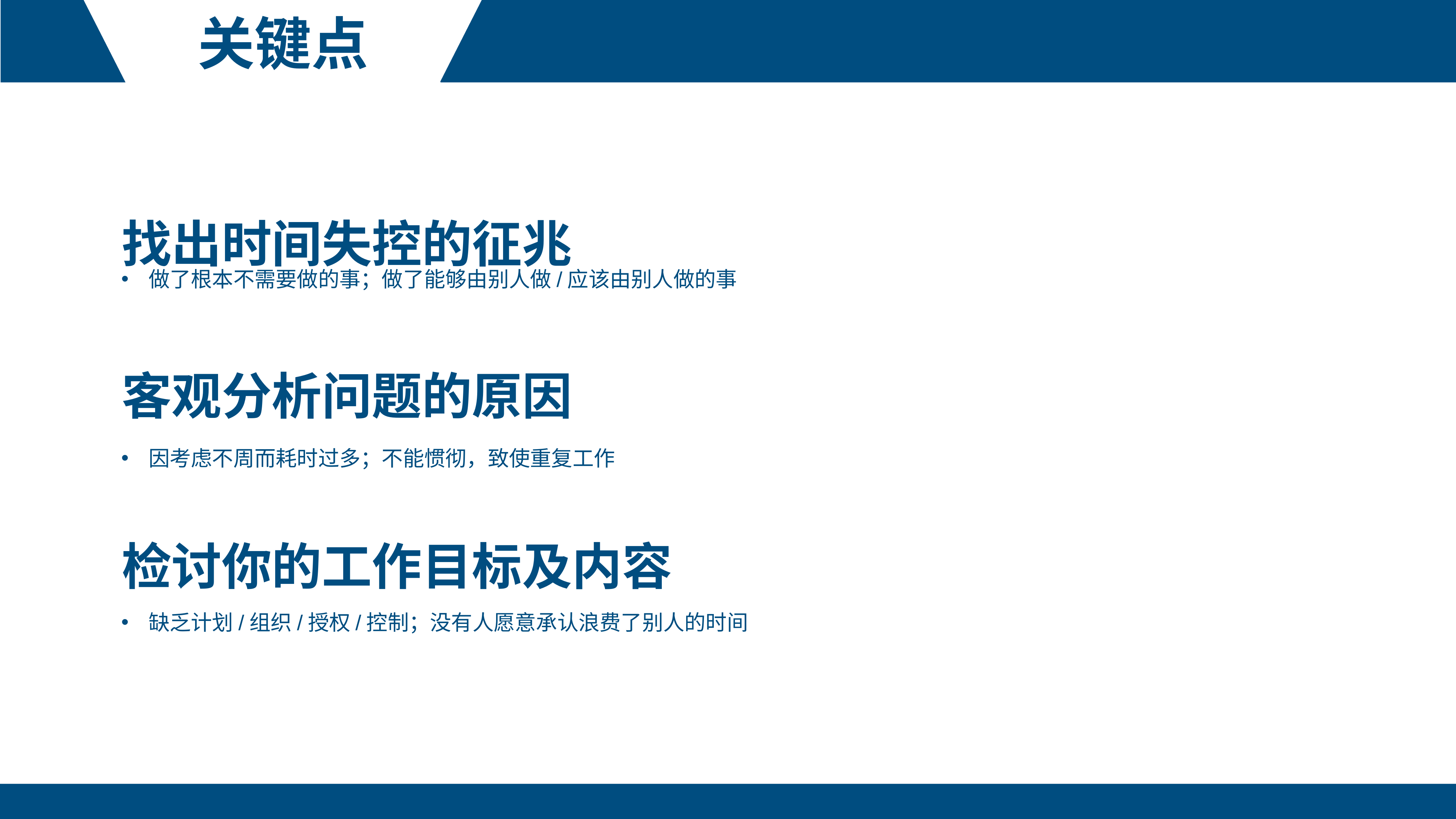

关键点
找出时间失控的征兆

做了根本不需要做的事；做了能够由别人做/应该由别人做的事
客观分析问题的原因
因考虑不周而耗时过多；不能惯彻，致使重复工作
检讨你的工作目标及内容
缺乏计划/组织/授权/控制；没有人愿意承认浪费了别人的时间